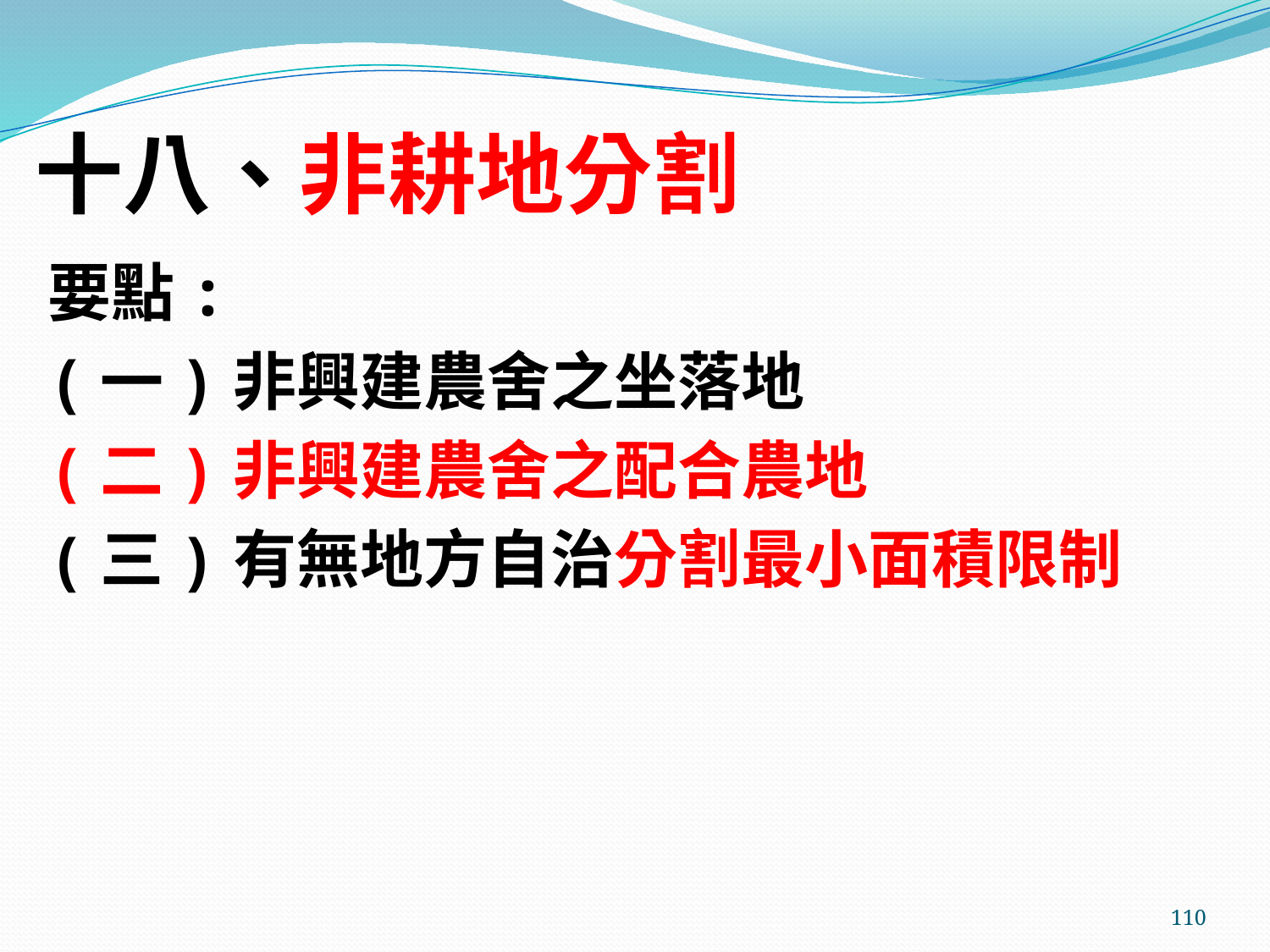

# 十八、非耕地分割
要點:
(一)非興建農舍之坐落地
(二)非興建農舍之配合農地
(三)有無地方自治分割最小面積限制

110